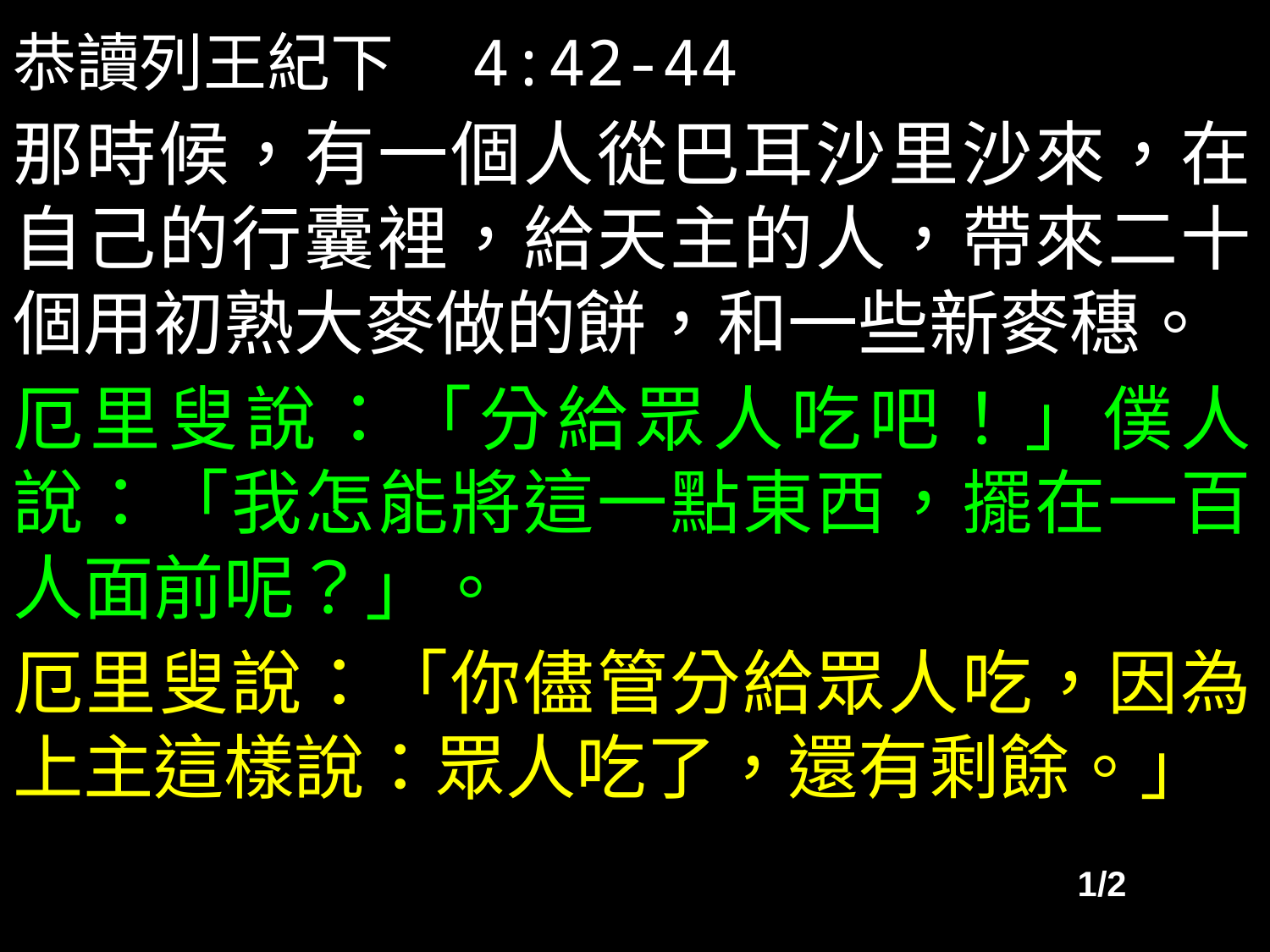

恭讀列王紀下　4:42-44
那時候，有一個人從巴耳沙里沙來，在自己的行囊裡，給天主的人，帶來二十個用初熟大麥做的餅，和一些新麥穗。
厄里叟說：「分給眾人吃吧！」僕人說：「我怎能將這一點東西，擺在一百人面前呢？」。
厄里叟說：「你儘管分給眾人吃，因為上主這樣說：眾人吃了，還有剩餘。」

1/2